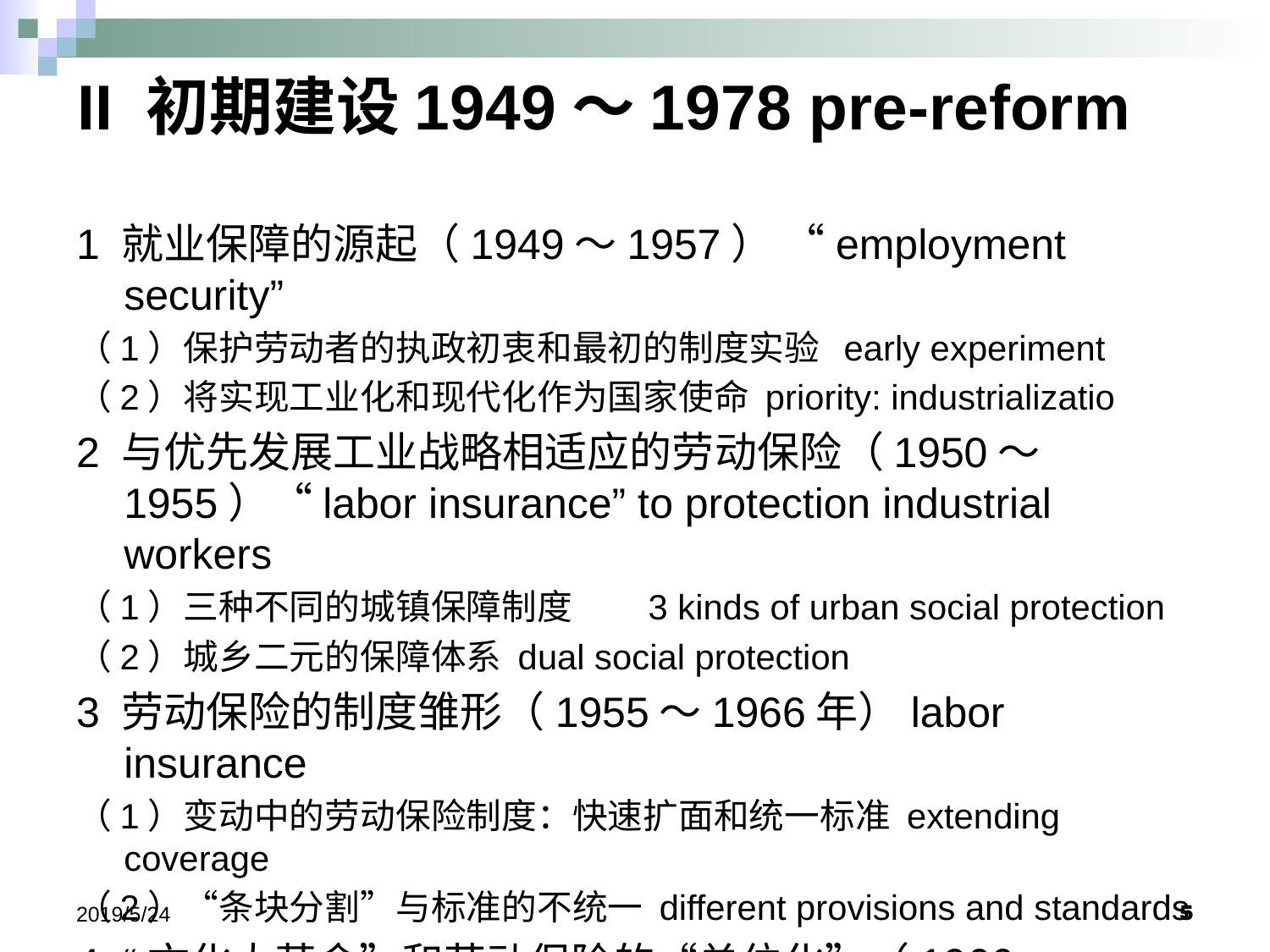

# II 初期建设1949～1978 pre-reform
1 就业保障的源起（1949～1957） “employment security”
（1）保护劳动者的执政初衷和最初的制度实验  early experiment
（2）将实现工业化和现代化作为国家使命 priority: industrializatio
2 与优先发展工业战略相适应的劳动保险（1950～1955）“labor insurance” to protection industrial workers
（1）三种不同的城镇保障制度	 3 kinds of urban social protection
（2）城乡二元的保障体系 dual social protection
3 劳动保险的制度雏形（1955～1966年）labor insurance
（1）变动中的劳动保险制度：快速扩面和统一标准 extending coverage
（2）“条块分割”与标准的不统一 different provisions and standards
4  “文化大革命”和劳动保险的“单位化”（1966～1978）
   working unit security during the Cultural Revolution

2019/5/24

5